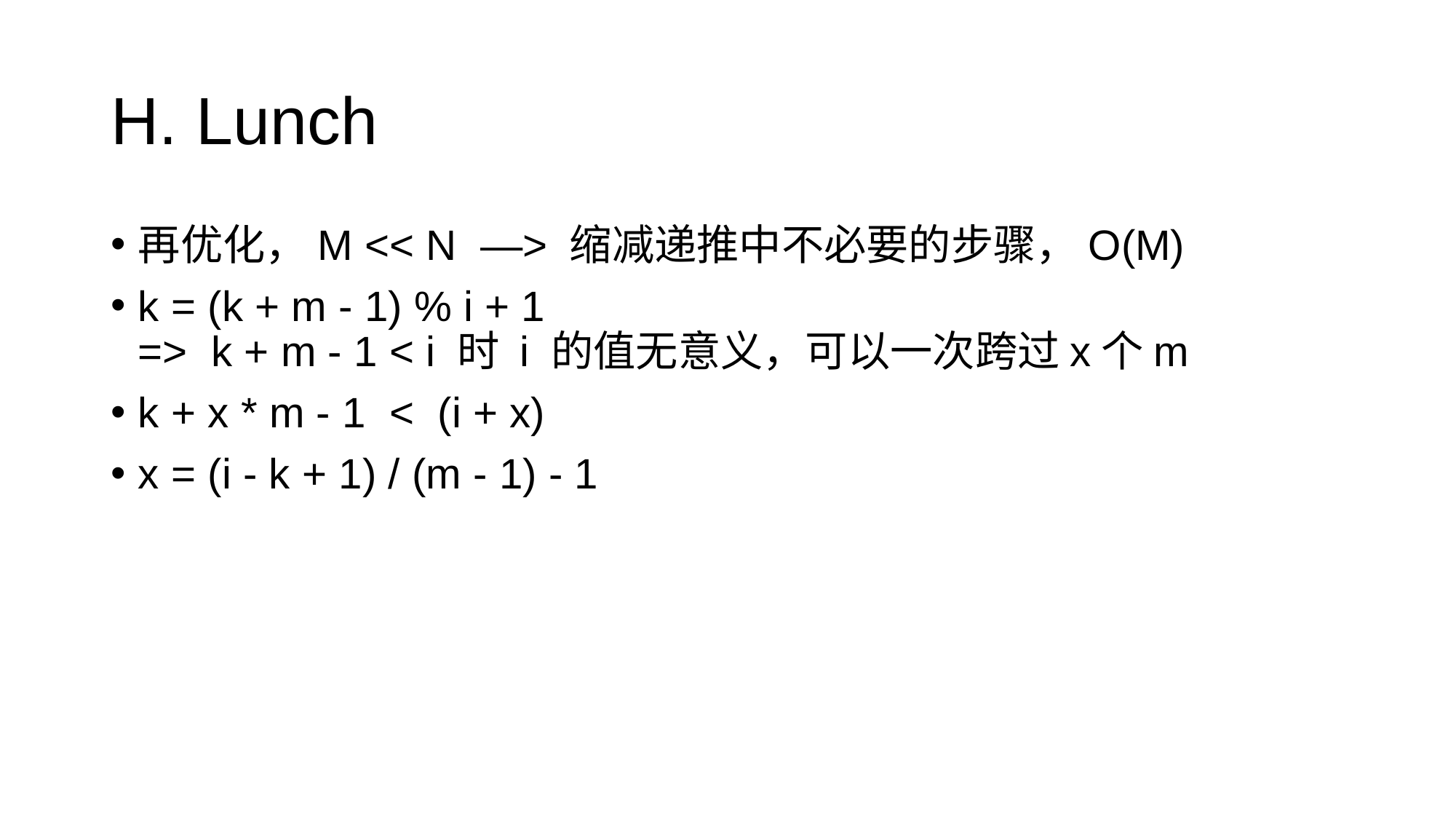

# H. Lunch
再优化，M << N  —> 缩减递推中不必要的步骤，O(M)
k = (k + m - 1) % i + 1
=>  k + m - 1 < i 时 i 的值无意义，可以一次跨过x个m
k + x * m - 1  <  (i + x)
x = (i - k + 1) / (m - 1) - 1